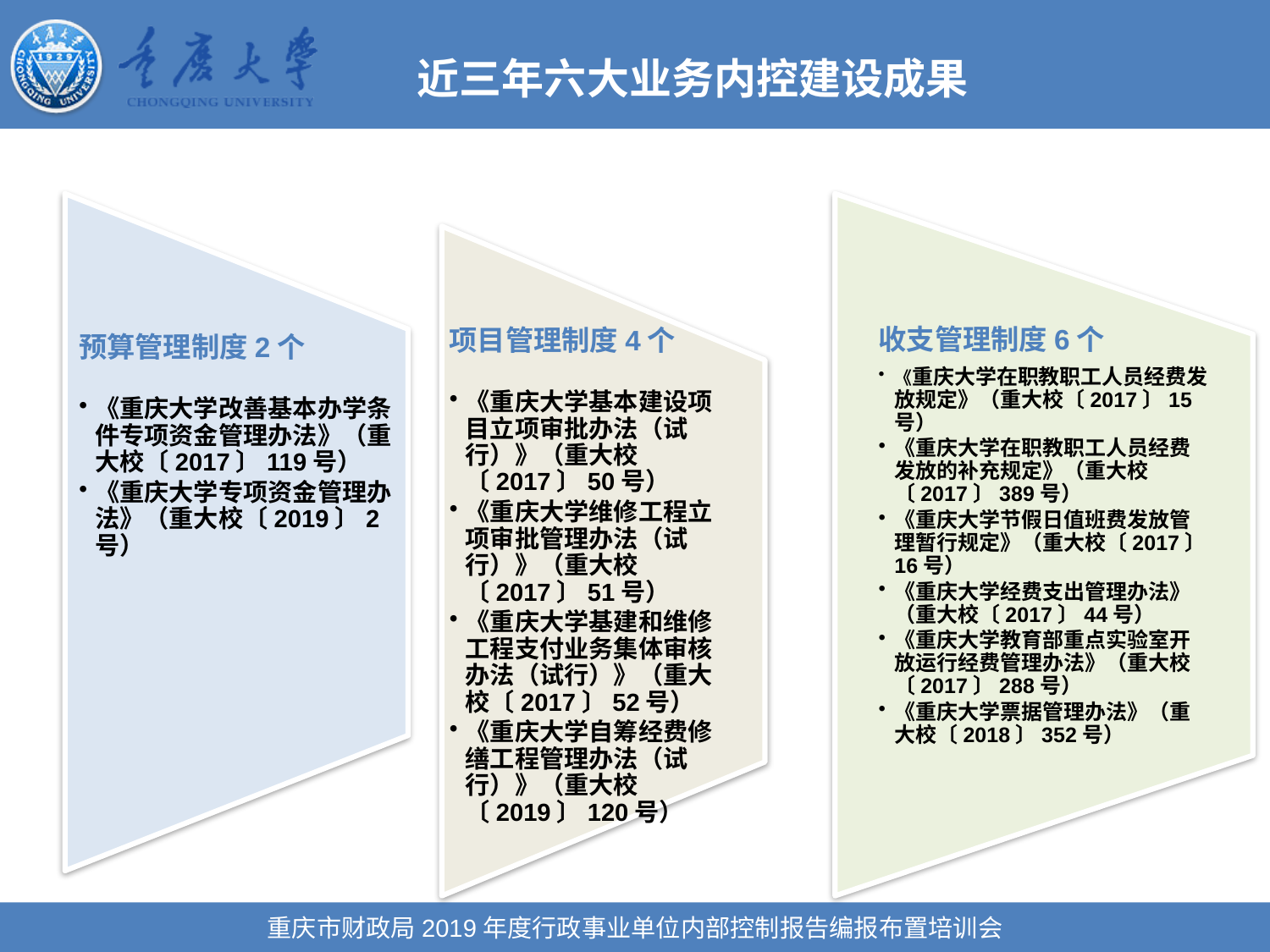

近三年六大业务内控建设成果
收支管理制度6个
《重庆大学在职教职工人员经费发放规定》（重大校〔2017〕15号）
《重庆大学在职教职工人员经费发放的补充规定》（重大校〔2017〕389号）
《重庆大学节假日值班费发放管理暂行规定》（重大校〔2017〕16号）
《重庆大学经费支出管理办法》（重大校〔2017〕44号）
《重庆大学教育部重点实验室开放运行经费管理办法》（重大校〔2017〕288号）
《重庆大学票据管理办法》（重大校〔2018〕352号）

预算管理制度2个

《重庆大学改善基本办学条件专项资金管理办法》（重大校〔2017〕119号）
《重庆大学专项资金管理办法》（重大校〔2019〕2号）

项目管理制度4个

《重庆大学基本建设项目立项审批办法（试行）》（重大校〔2017〕50号）
《重庆大学维修工程立项审批管理办法（试行）》（重大校〔2017〕51号）
《重庆大学基建和维修工程支付业务集体审核办法（试行）》（重大校〔2017〕52号）
《重庆大学自筹经费修缮工程管理办法（试行）》（重大校〔2019〕120号）

8
重庆市财政局2019年度行政事业单位内部控制报告编报布置培训会